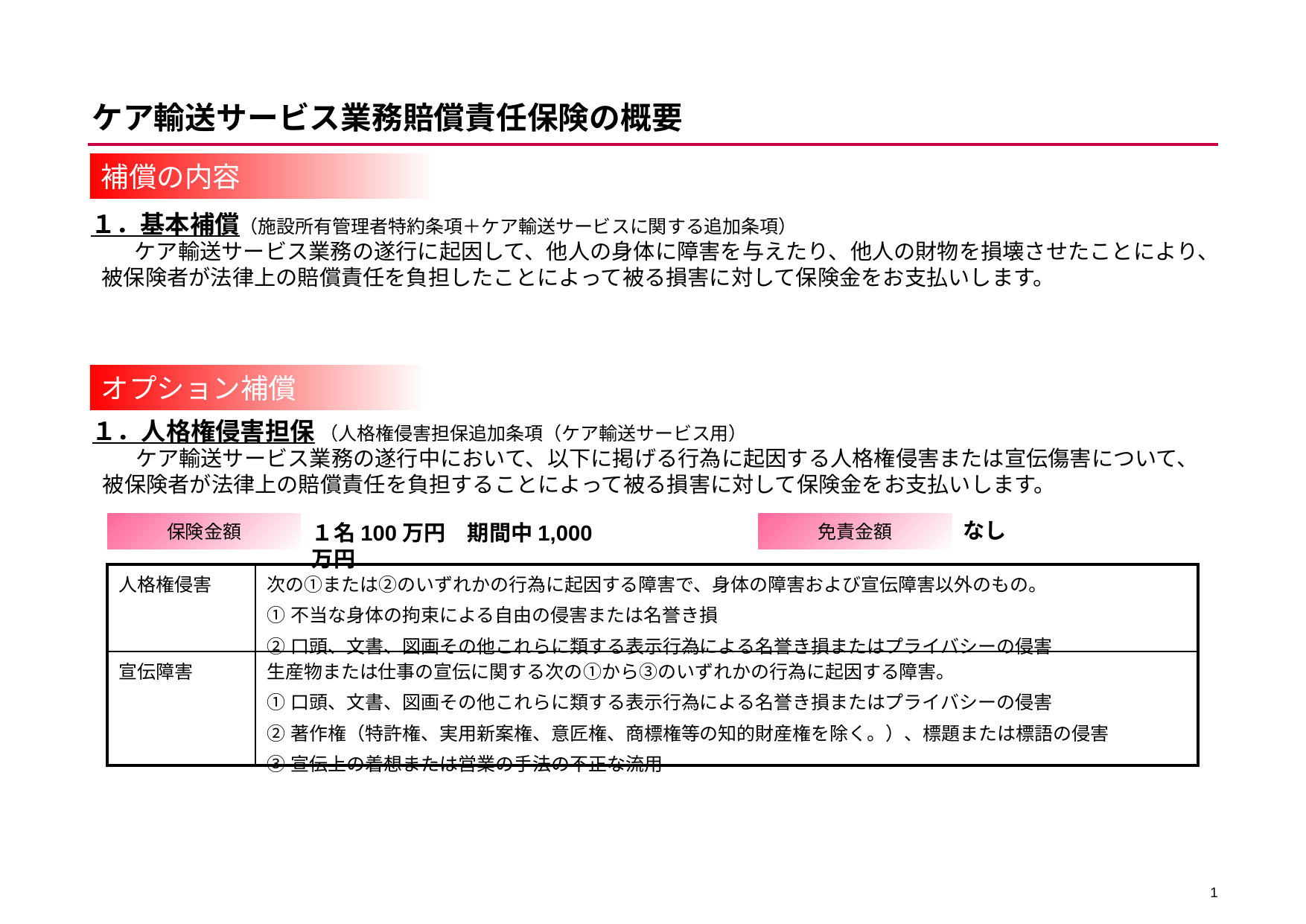

ケア輸送サービス業務賠償責任保険の概要
補償の内容
１．基本補償（施設所有管理者特約条項＋ケア輸送サービスに関する追加条項）
　　ケア輸送サービス業務の遂行に起因して、他人の身体に障害を与えたり、他人の財物を損壊させたことにより、被保険者が法律上の賠償責任を負担したことによって被る損害に対して保険金をお支払いします。
オプション補償
１．人格権侵害担保 （人格権侵害担保追加条項（ケア輸送サービス用）
　　ケア輸送サービス業務の遂行中において、以下に掲げる行為に起因する人格権侵害または宣伝傷害について、被保険者が法律上の賠償責任を負担することによって被る損害に対して保険金をお支払いします。
なし
保険金額
１名100万円　期間中1,000万円
免責金額
| 人格権侵害 | 次の①または②のいずれかの行為に起因する障害で、身体の障害および宣伝障害以外のもの。 ①不当な身体の拘束による自由の侵害または名誉き損 ②口頭、文書、図画その他これらに類する表示行為による名誉き損またはプライバシーの侵害 |
| --- | --- |
| 宣伝障害 | 生産物または仕事の宣伝に関する次の①から③のいずれかの行為に起因する障害。 ①口頭、文書、図画その他これらに類する表示行為による名誉き損またはプライバシーの侵害 ②著作権（特許権、実用新案権、意匠権、商標権等の知的財産権を除く。）、標題または標語の侵害 ③宣伝上の着想または営業の手法の不正な流用 |